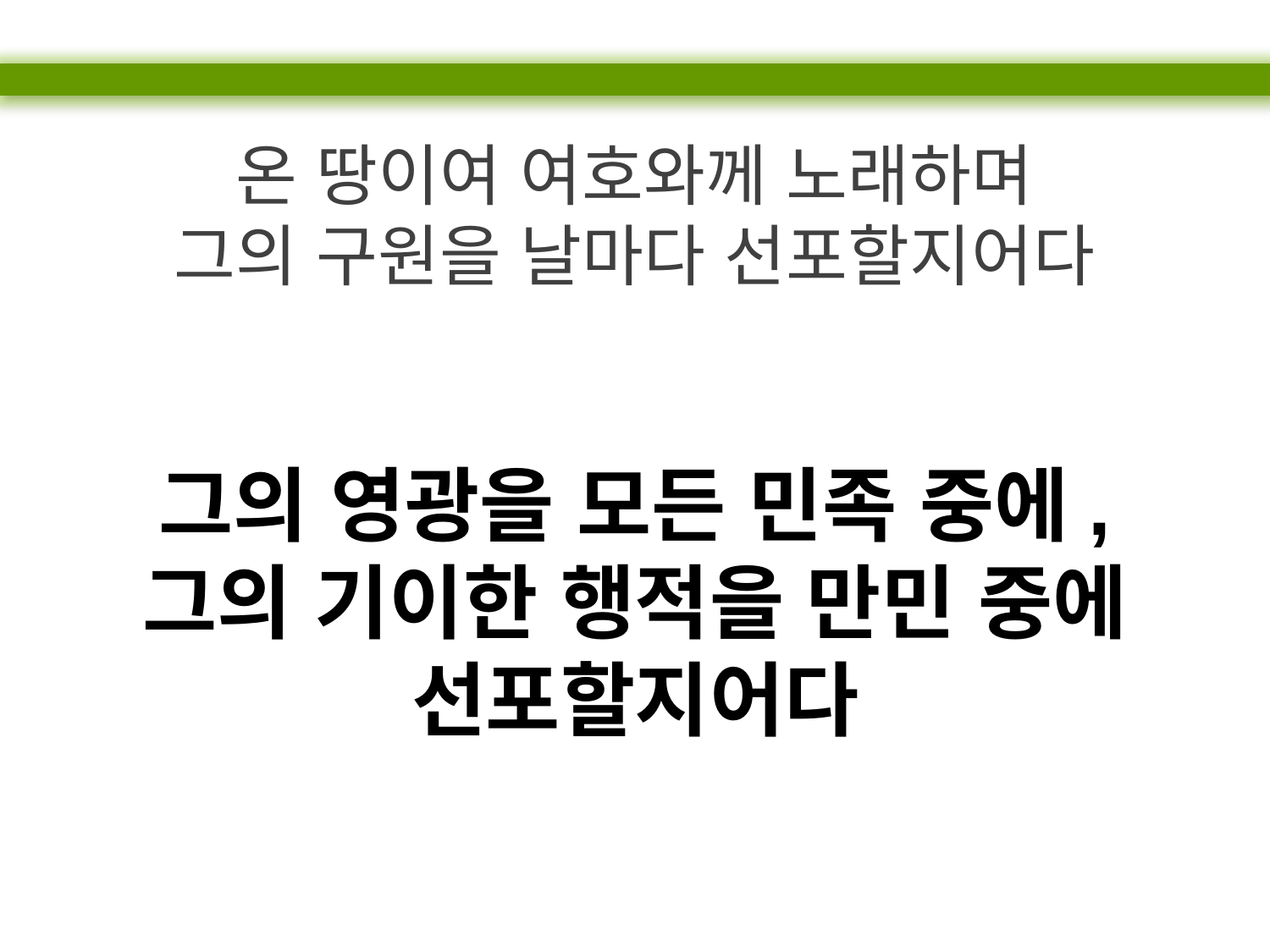

온 땅이여 여호와께 노래하며
그의 구원을 날마다 선포할지어다
그의 영광을 모든 민족 중에,
그의 기이한 행적을 만민 중에 선포할지어다